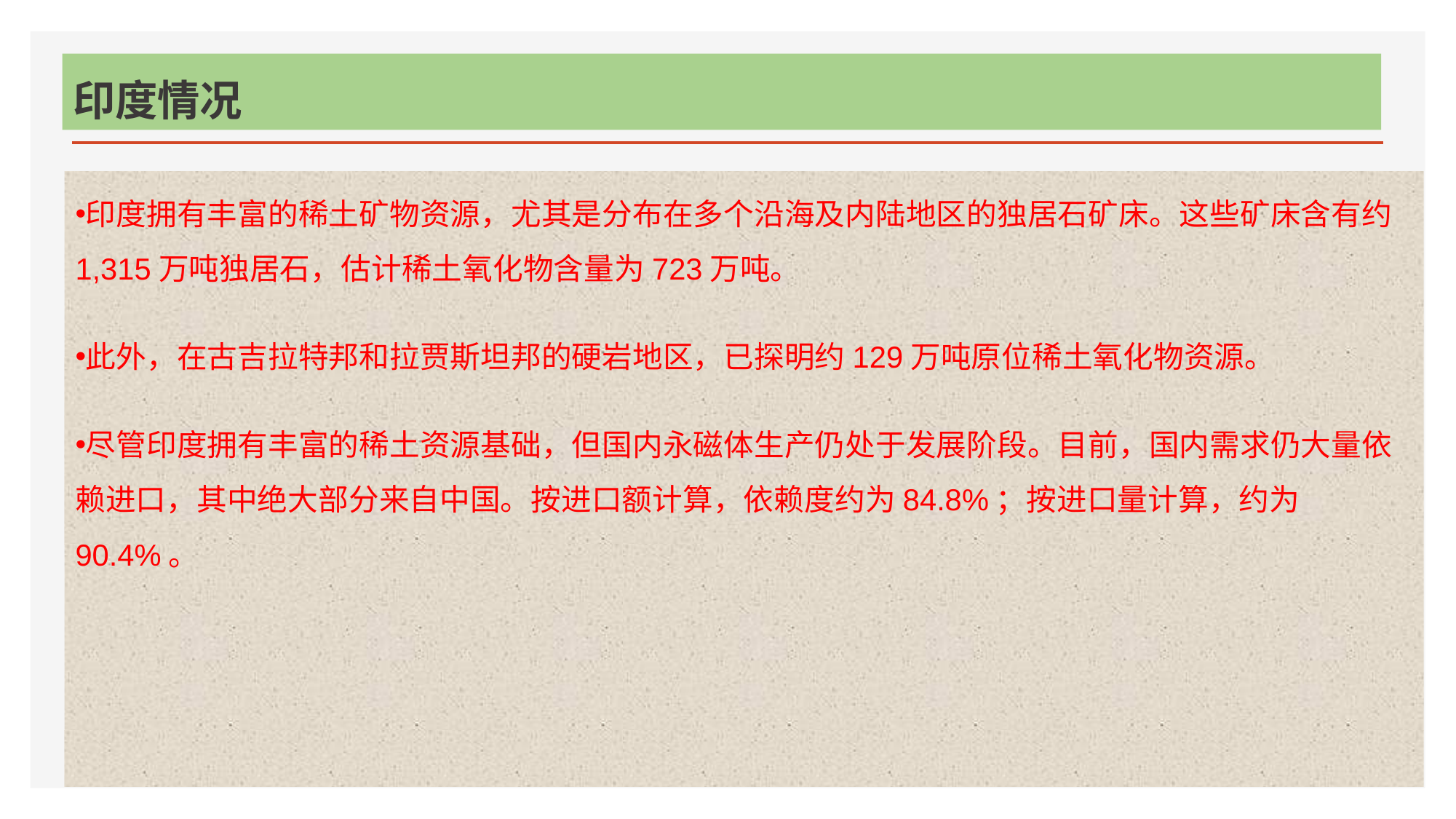

# 印度情况
印度拥有丰富的稀土矿物资源，尤其是分布在多个沿海及内陆地区的独居石矿床。这些矿床含有约1,315万吨独居石，估计稀土氧化物含量为723万吨。
此外，在古吉拉特邦和拉贾斯坦邦的硬岩地区，已探明约129万吨原位稀土氧化物资源。
尽管印度拥有丰富的稀土资源基础，但国内永磁体生产仍处于发展阶段。目前，国内需求仍大量依赖进口，其中绝大部分来自中国。按进口额计算，依赖度约为84.8%；按进口量计算，约为90.4%。